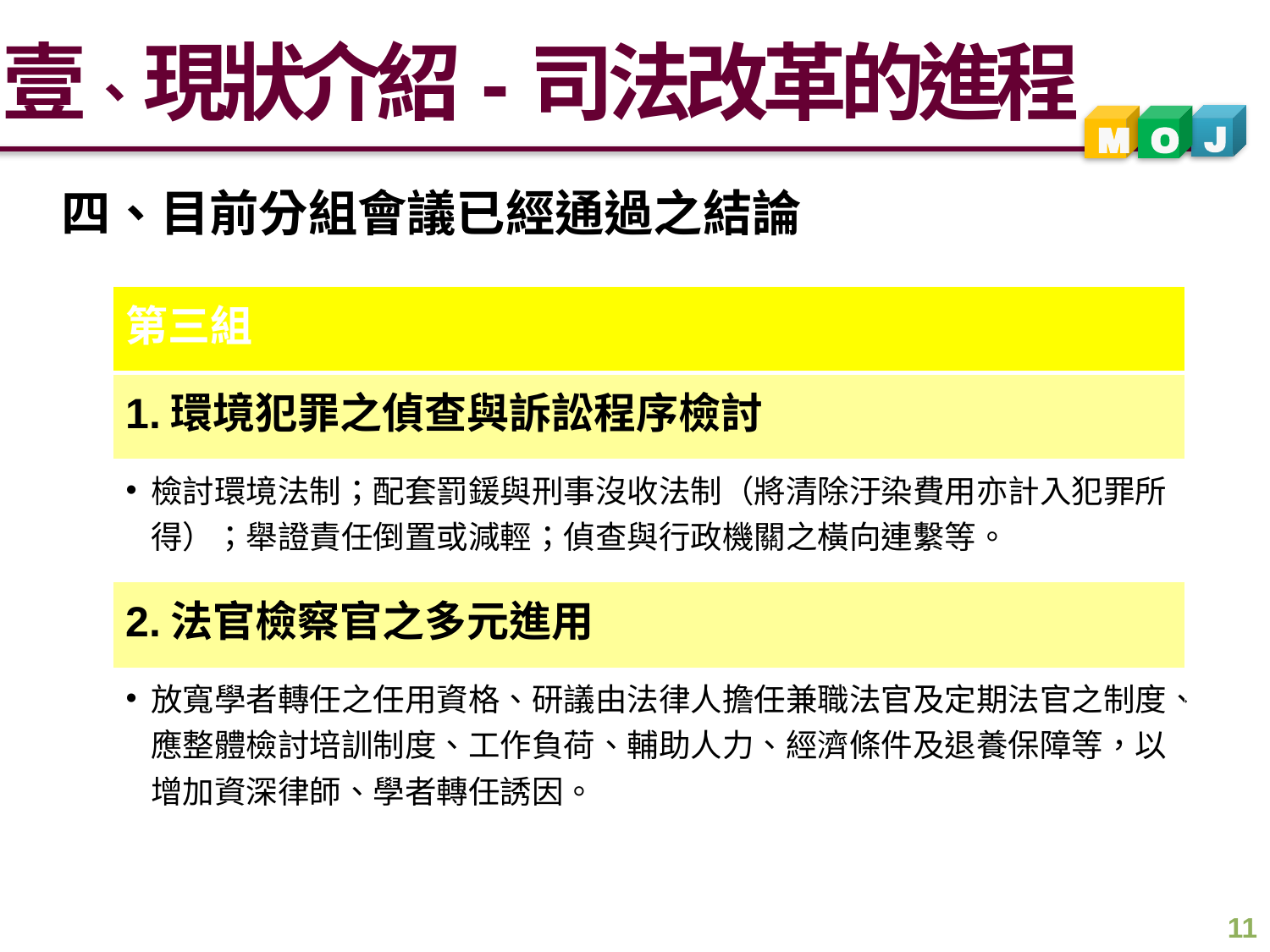

壹、現狀介紹-司法改革的進程
J
M
O
四、目前分組會議已經通過之結論
| 第三組 |
| --- |
| 1.環境犯罪之偵查與訴訟程序檢討 |
| 檢討環境法制；配套罰鍰與刑事沒收法制（將清除汙染費用亦計入犯罪所得）；舉證責任倒置或減輕；偵查與行政機關之橫向連繫等。 |
| 2.法官檢察官之多元進用 |
| 放寬學者轉任之任用資格、研議由法律人擔任兼職法官及定期法官之制度、應整體檢討培訓制度、工作負荷、輔助人力、經濟條件及退養保障等，以增加資深律師、學者轉任誘因。 |
11